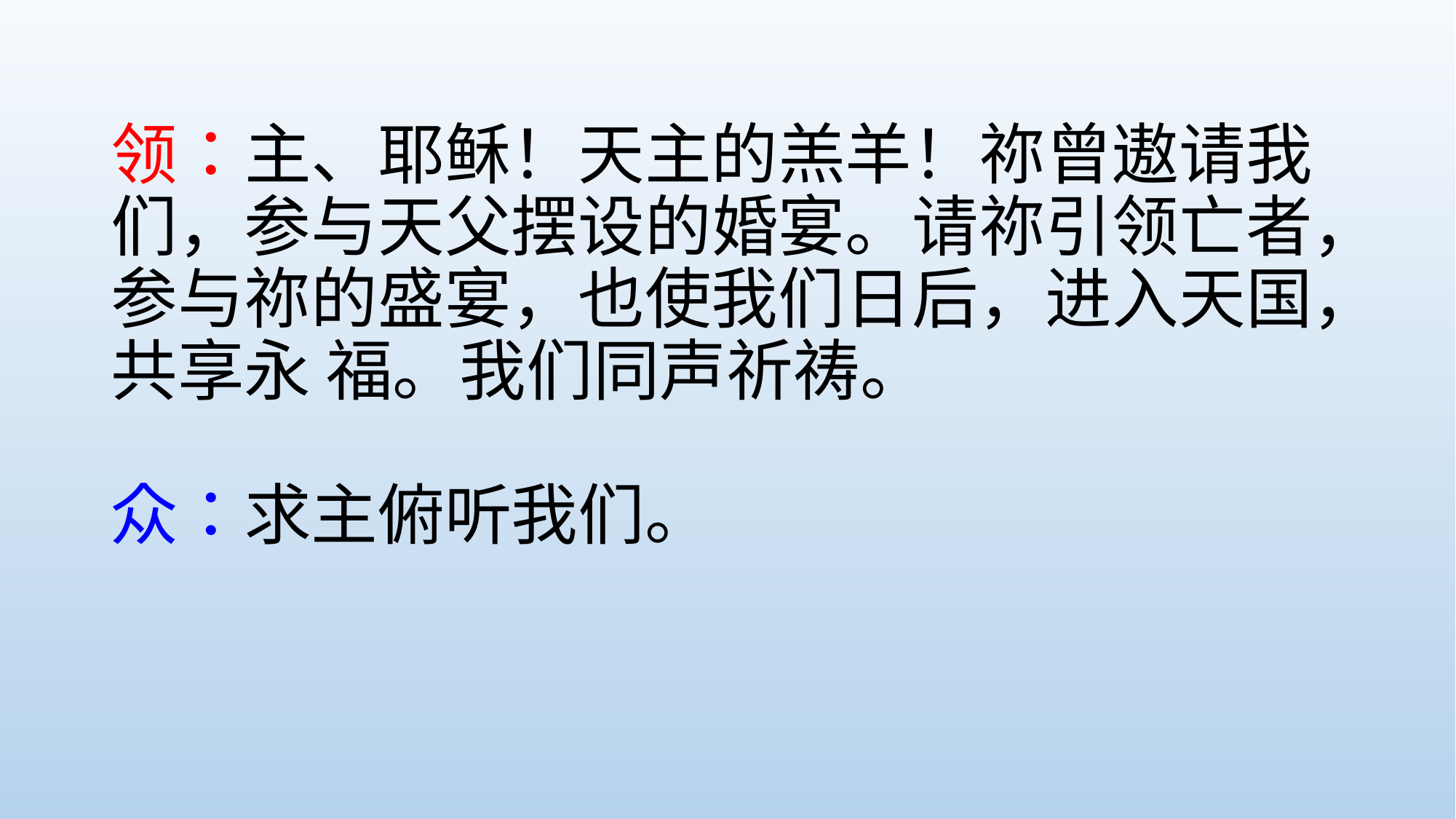

# 领：主、耶稣！天主的羔羊！祢曾遨请我们，参与天父摆设的婚宴。请祢引领亡者，参与祢的盛宴，也使我们日后，进入天国，共享永 福。我们同声祈祷。 众：求主俯听我们。